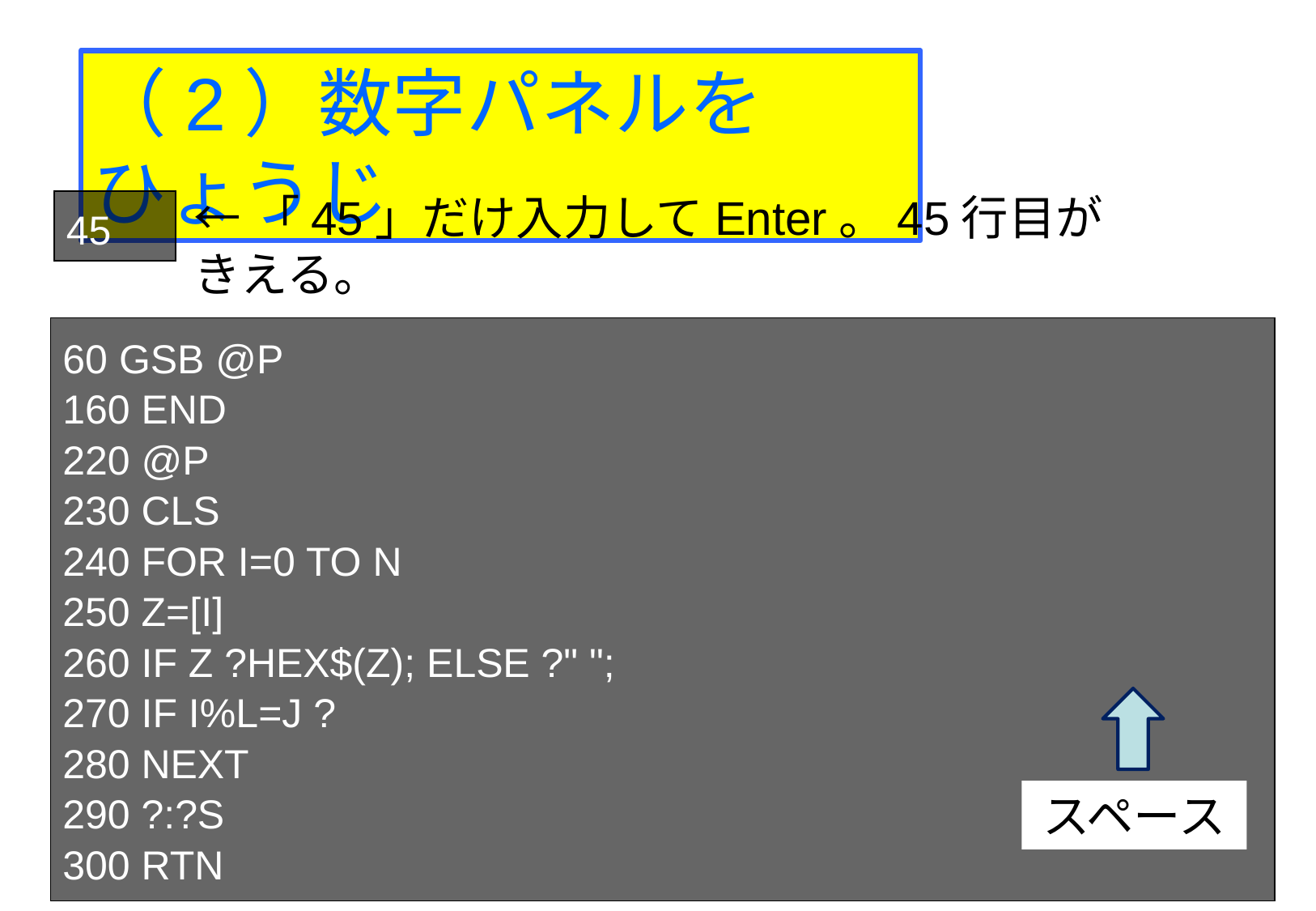

（2）数字パネルをひょうじ
←「45」だけ入力してEnter。45行目がきえる。
45
60 GSB @P
160 END
220 @P
230 CLS
240 FOR I=0 TO N
250 Z=[I]
260 IF Z ?HEX$(Z); ELSE ?" ";
270 IF I%L=J ?
280 NEXT
290 ?:?S
300 RTN

スペース